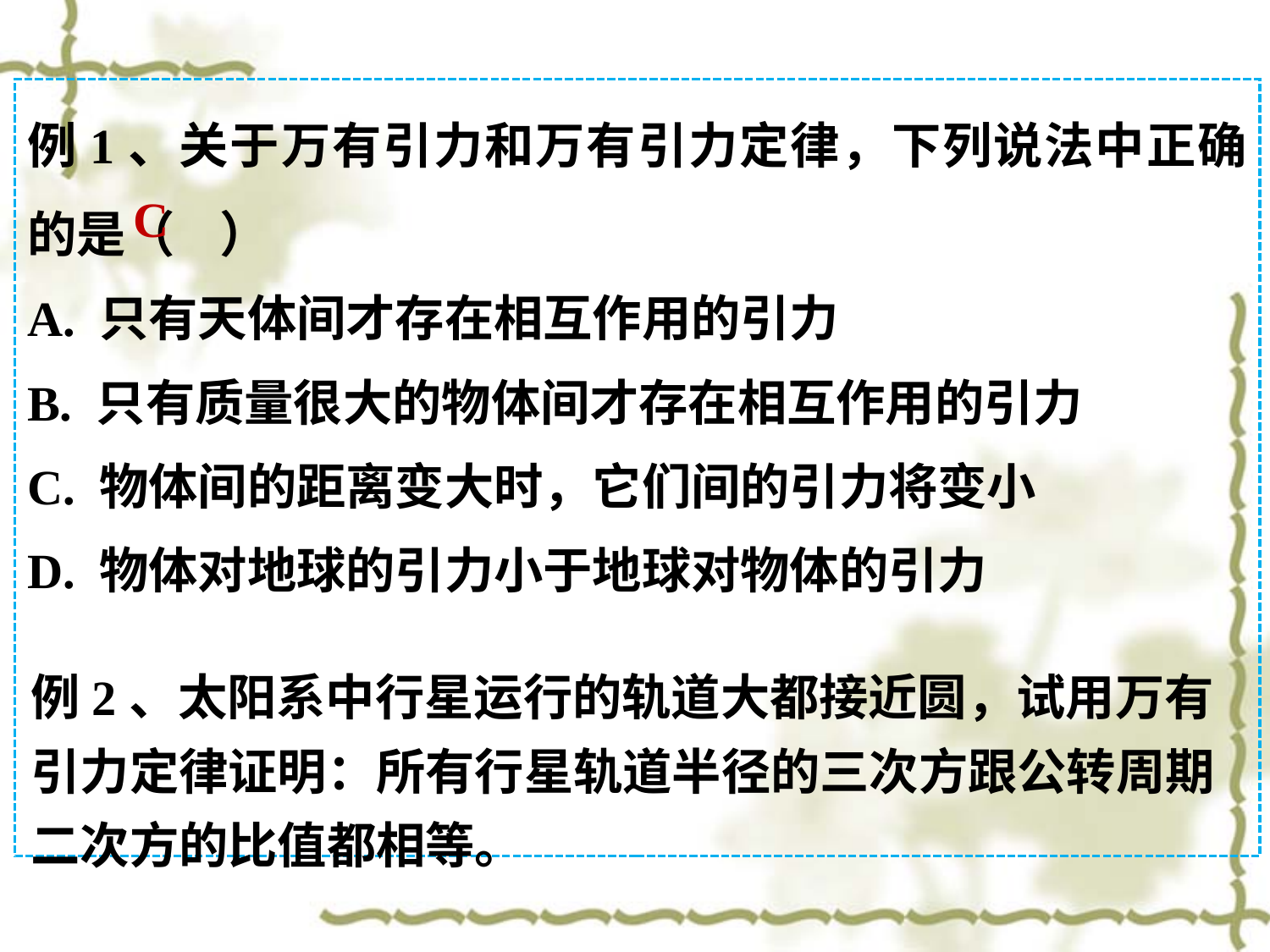

例1、关于万有引力和万有引力定律，下列说法中正确的是（    ）
A. 只有天体间才存在相互作用的引力
B. 只有质量很大的物体间才存在相互作用的引力
C. 物体间的距离变大时，它们间的引力将变小
D. 物体对地球的引力小于地球对物体的引力

C
例2、太阳系中行星运行的轨道大都接近圆，试用万有引力定律证明：所有行星轨道半径的三次方跟公转周期二次方的比值都相等。